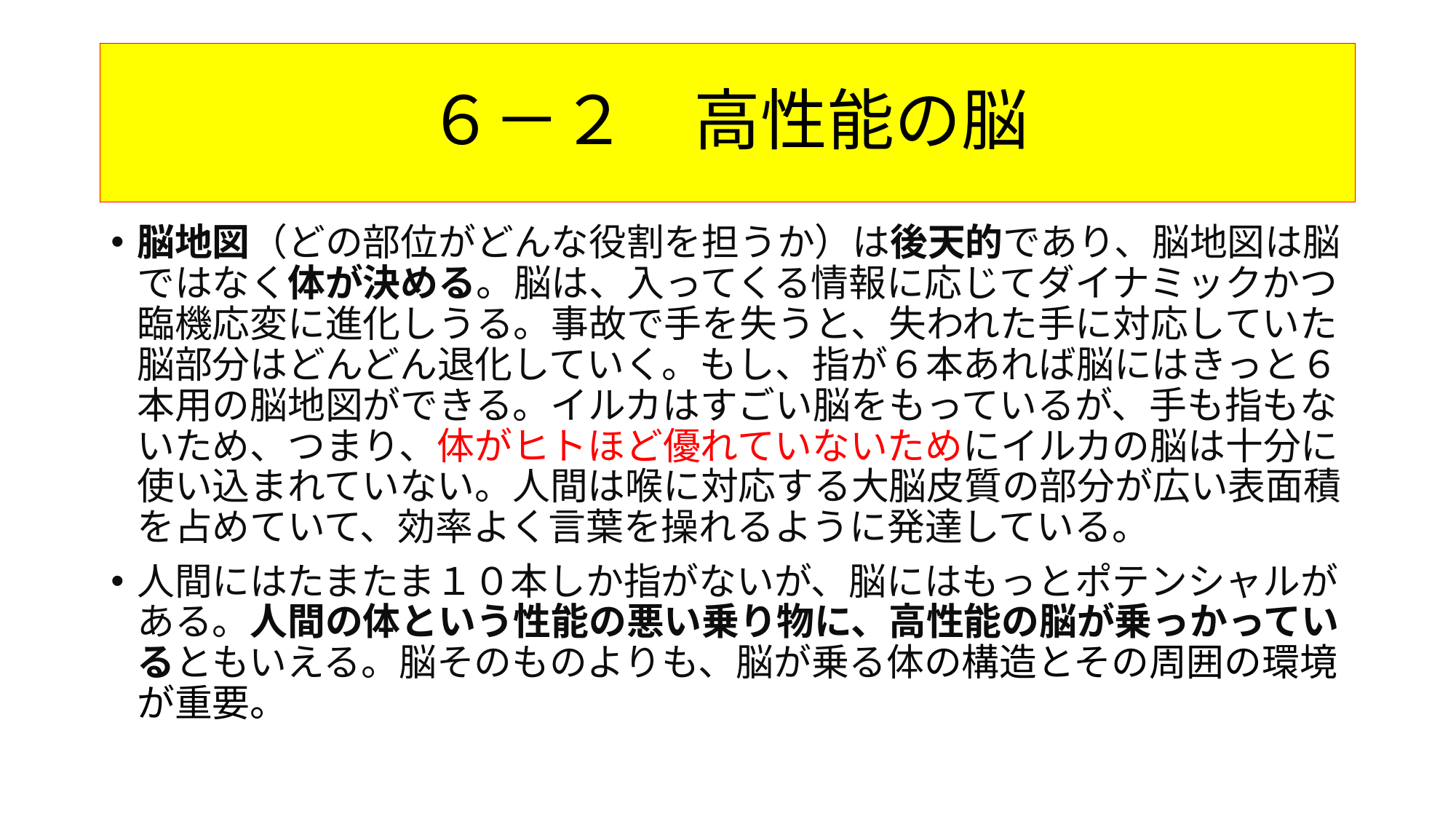

# ６－２　高性能の脳
脳地図（どの部位がどんな役割を担うか）は後天的であり、脳地図は脳ではなく体が決める。脳は、入ってくる情報に応じてダイナミックかつ臨機応変に進化しうる。事故で手を失うと、失われた手に対応していた脳部分はどんどん退化していく。もし、指が６本あれば脳にはきっと６本用の脳地図ができる。イルカはすごい脳をもっているが、手も指もないため、つまり、体がヒトほど優れていないためにイルカの脳は十分に使い込まれていない。人間は喉に対応する大脳皮質の部分が広い表面積を占めていて、効率よく言葉を操れるように発達している。
人間にはたまたま１０本しか指がないが、脳にはもっとポテンシャルがある。人間の体という性能の悪い乗り物に、高性能の脳が乗っかっているともいえる。脳そのものよりも、脳が乗る体の構造とその周囲の環境が重要。